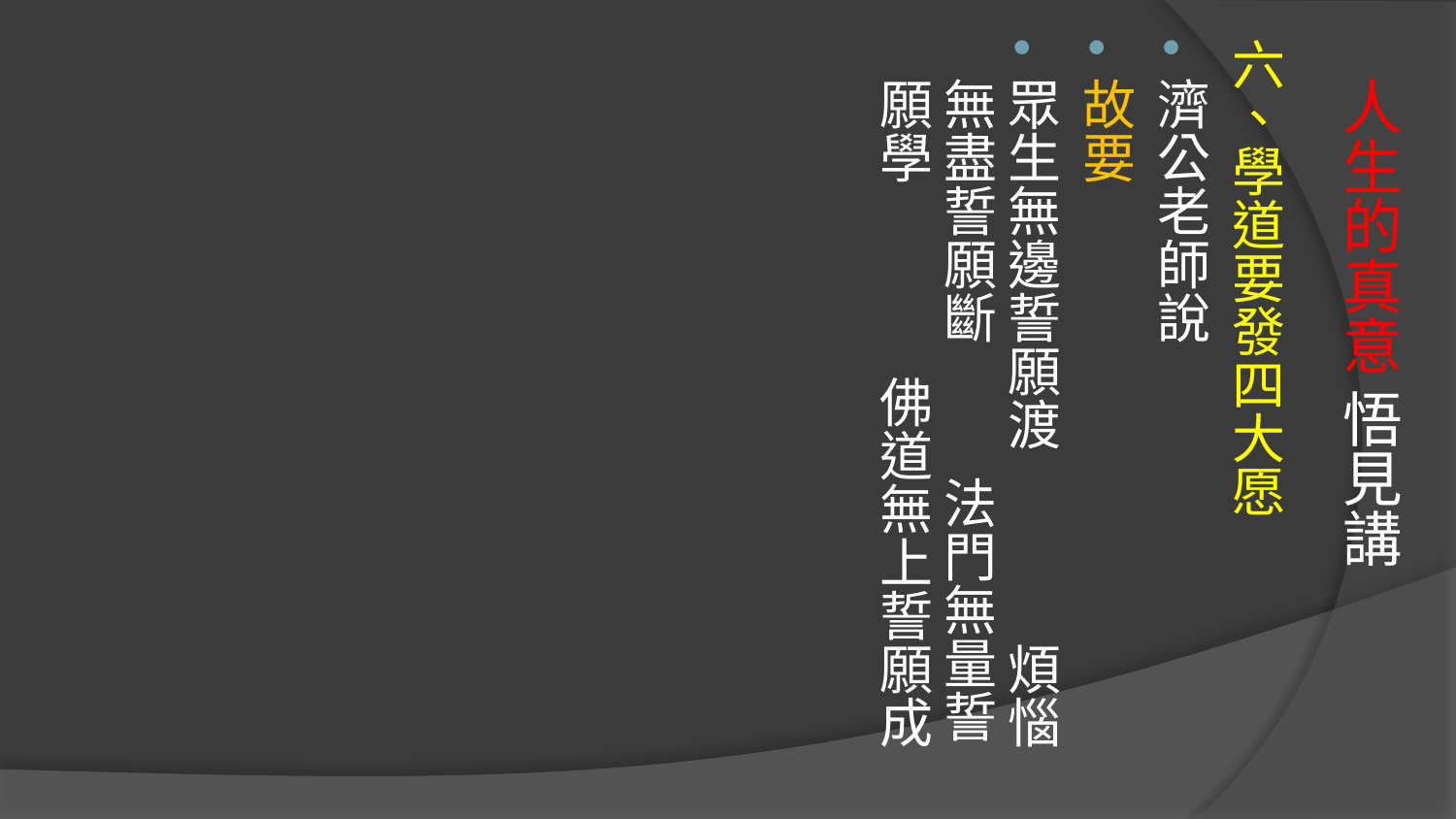

六、學道要發四大愿
濟公老師說
故要
眾生無邊誓願渡                煩惱無盡誓願斷           法門無量誓願學                佛道無上誓願成

# 人生的真意 悟見講